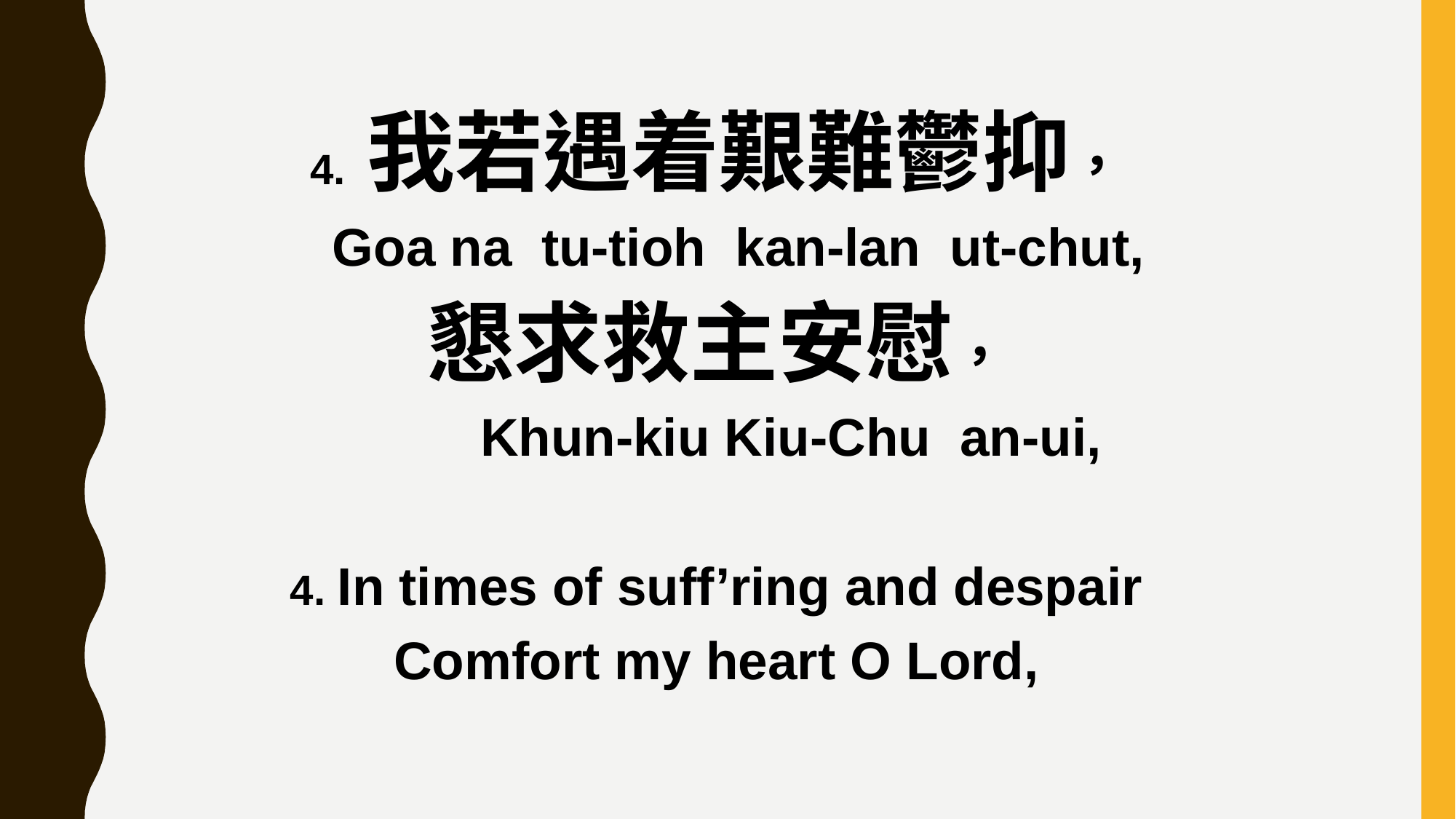

4. 我若遇着艱難鬱抑，
   Goa na  tu-tioh  kan-lan  ut-chut,
懇求救主安慰，
                     Khun-kiu Kiu-Chu  an-ui,

4. In times of suff’ring and despair
Comfort my heart O Lord,